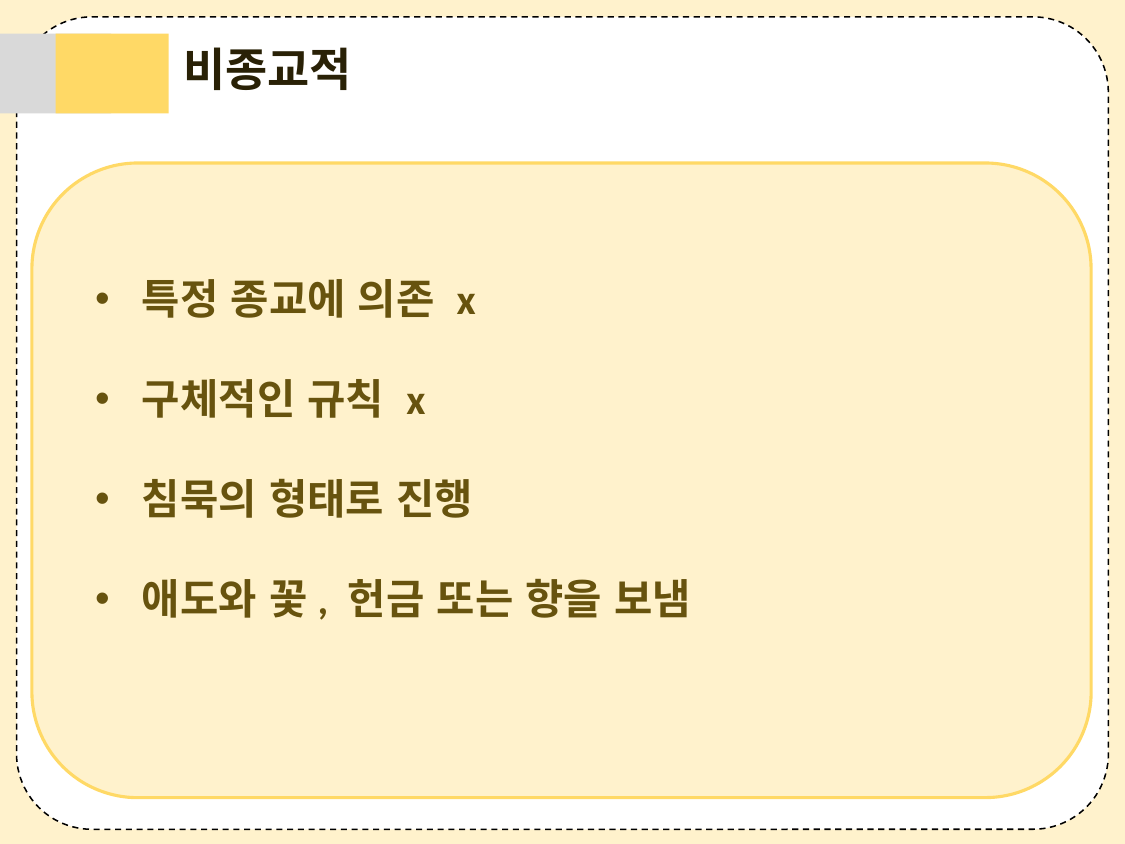

비종교적

특정 종교에 의존 x

구체적인 규칙 x

침묵의 형태로 진행

애도와 꽃, 헌금 또는 향을 보냄